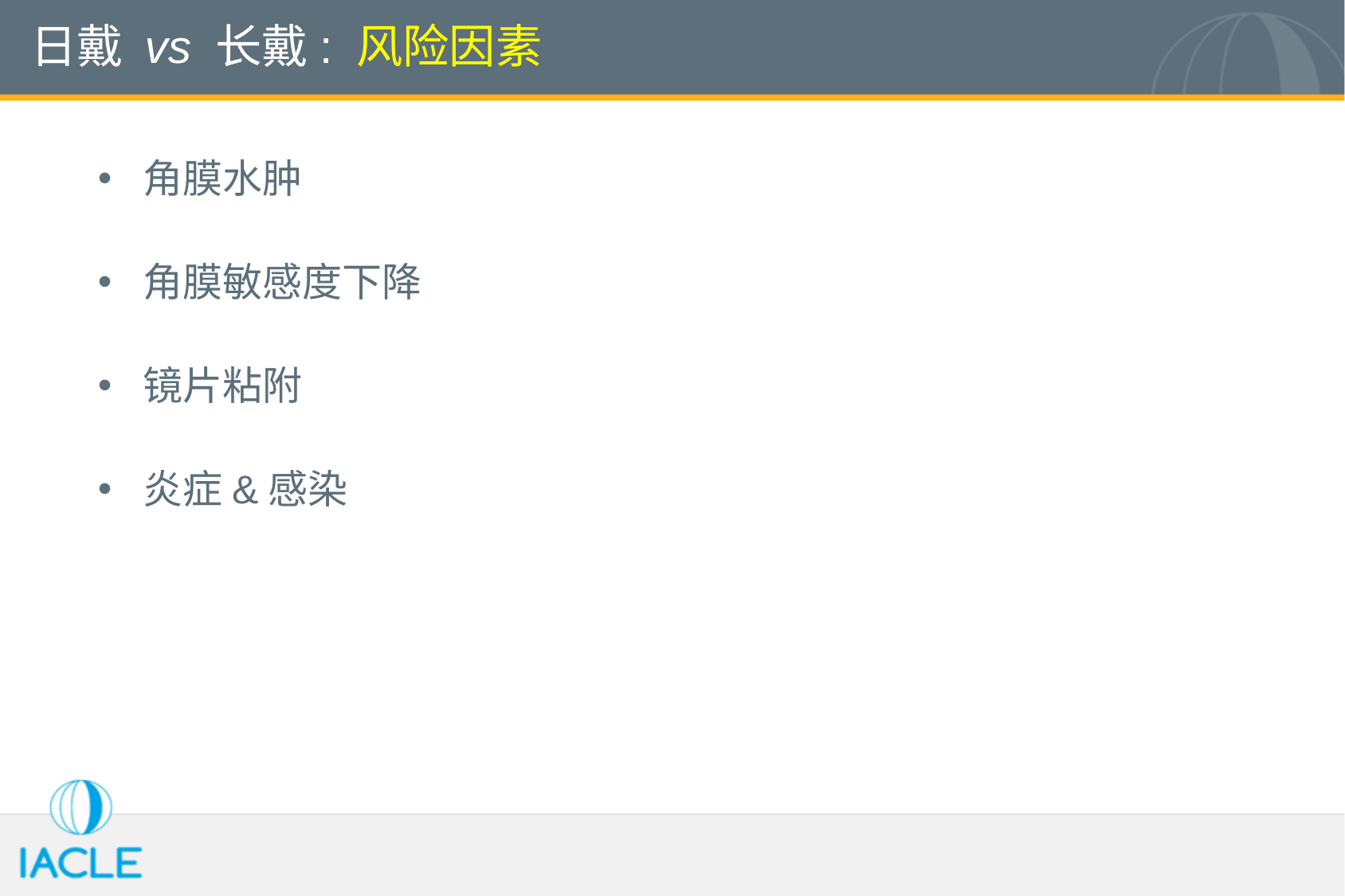

# 日戴 vs 长戴: 风险因素
角膜水肿
角膜敏感度下降
镜片粘附
炎症&感染